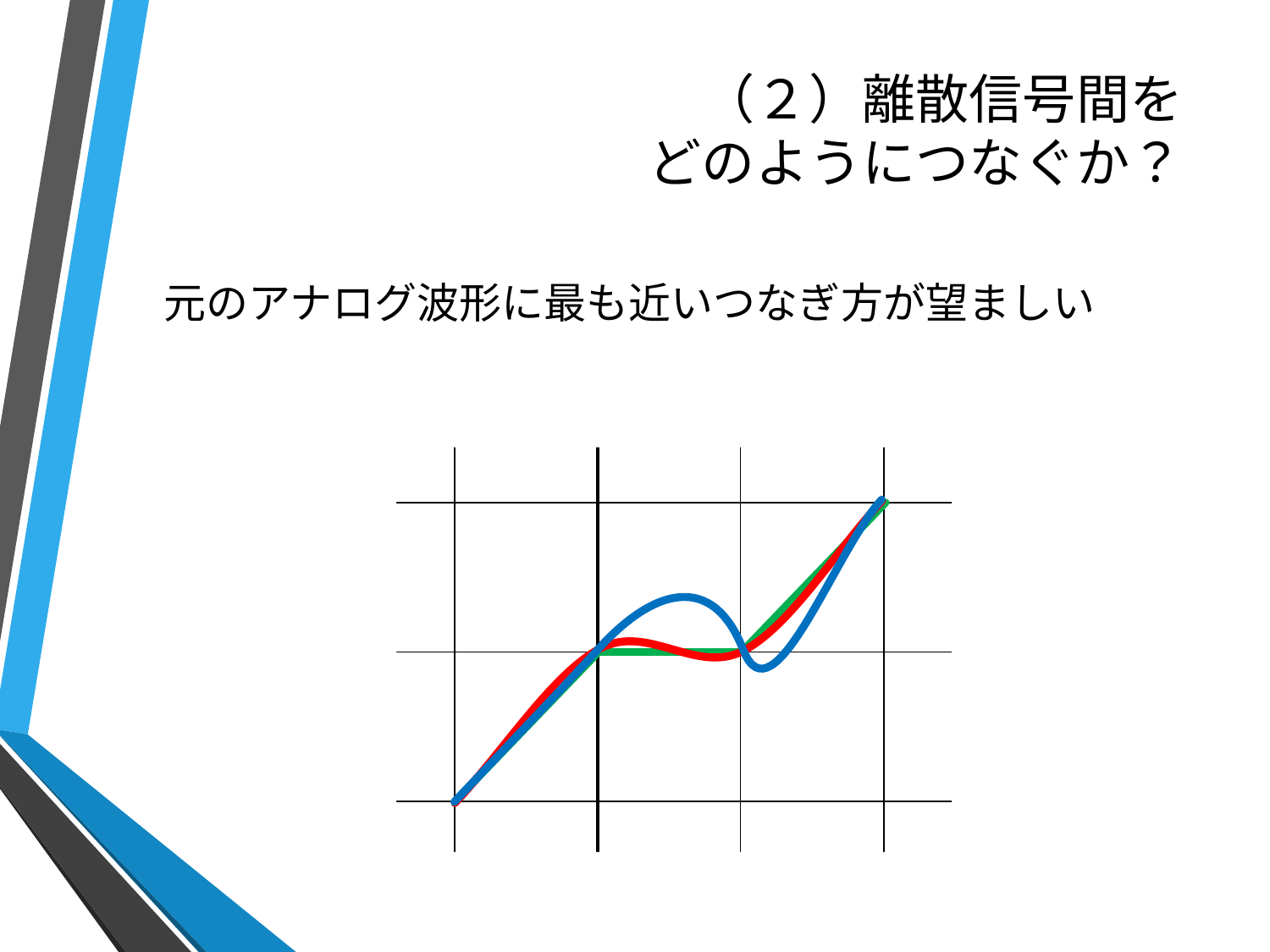

# （２）離散信号間を どのようにつなぐか？
元のアナログ波形に最も近いつなぎ方が望ましい